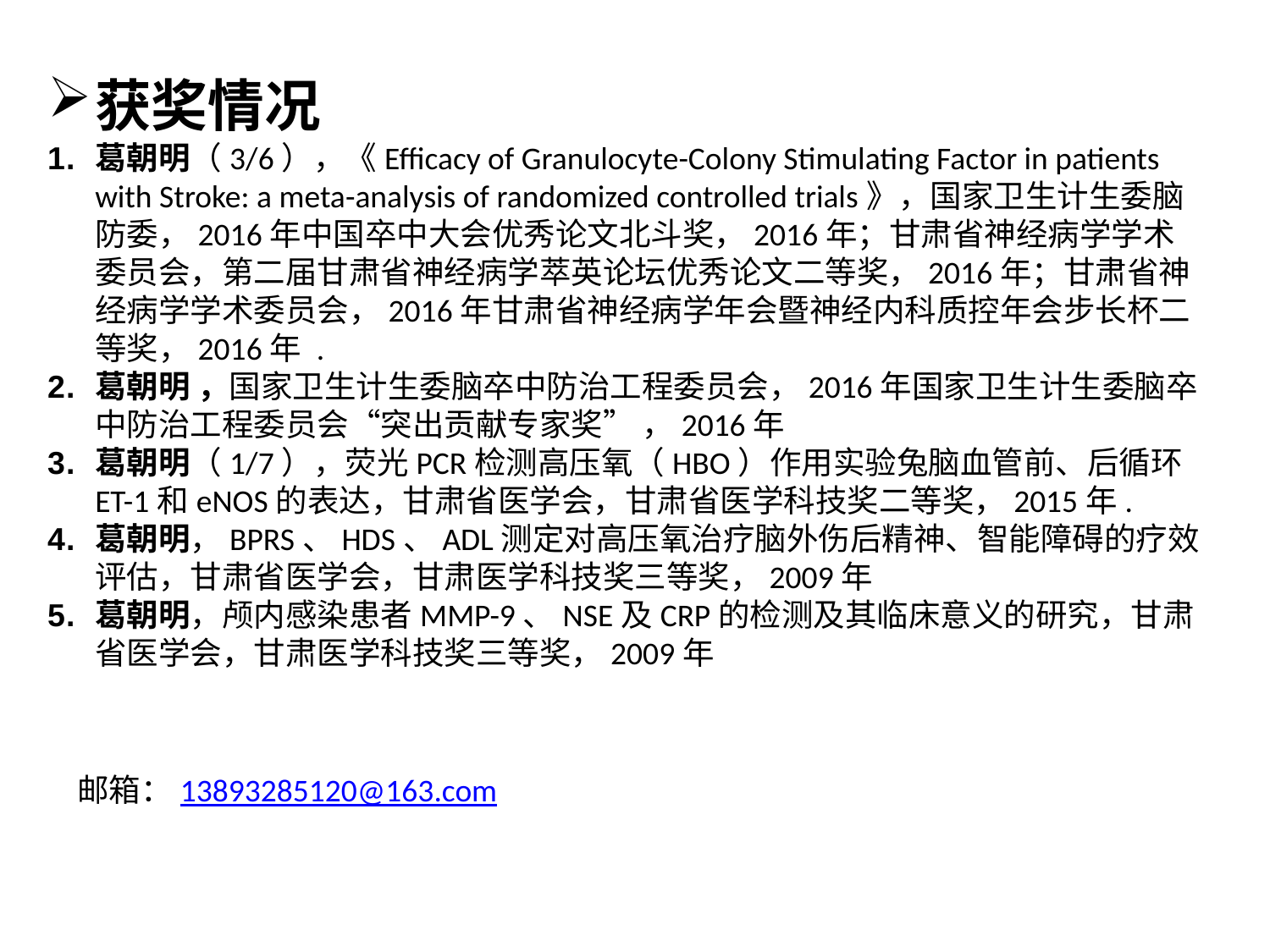

获奖情况
葛朝明（3/6），《Efficacy of Granulocyte-Colony Stimulating Factor in patients with Stroke: a meta-analysis of randomized controlled trials》，国家卫生计生委脑防委，2016年中国卒中大会优秀论文北斗奖，2016年；甘肃省神经病学学术委员会，第二届甘肃省神经病学萃英论坛优秀论文二等奖，2016年；甘肃省神经病学学术委员会，2016年甘肃省神经病学年会暨神经内科质控年会步长杯二等奖，2016年 .
葛朝明 ，国家卫生计生委脑卒中防治工程委员会，2016年国家卫生计生委脑卒中防治工程委员会“突出贡献专家奖” ，2016年
葛朝明（1/7），荧光PCR检测高压氧（HBO）作用实验兔脑血管前、后循环ET-1和eNOS的表达，甘肃省医学会，甘肃省医学科技奖二等奖，2015年.
葛朝明，BPRS、HDS、ADL测定对高压氧治疗脑外伤后精神、智能障碍的疗效评估，甘肃省医学会，甘肃医学科技奖三等奖，2009年
葛朝明，颅内感染患者MMP-9、NSE及CRP的检测及其临床意义的研究，甘肃省医学会，甘肃医学科技奖三等奖，2009年

邮箱：13893285120@163.com